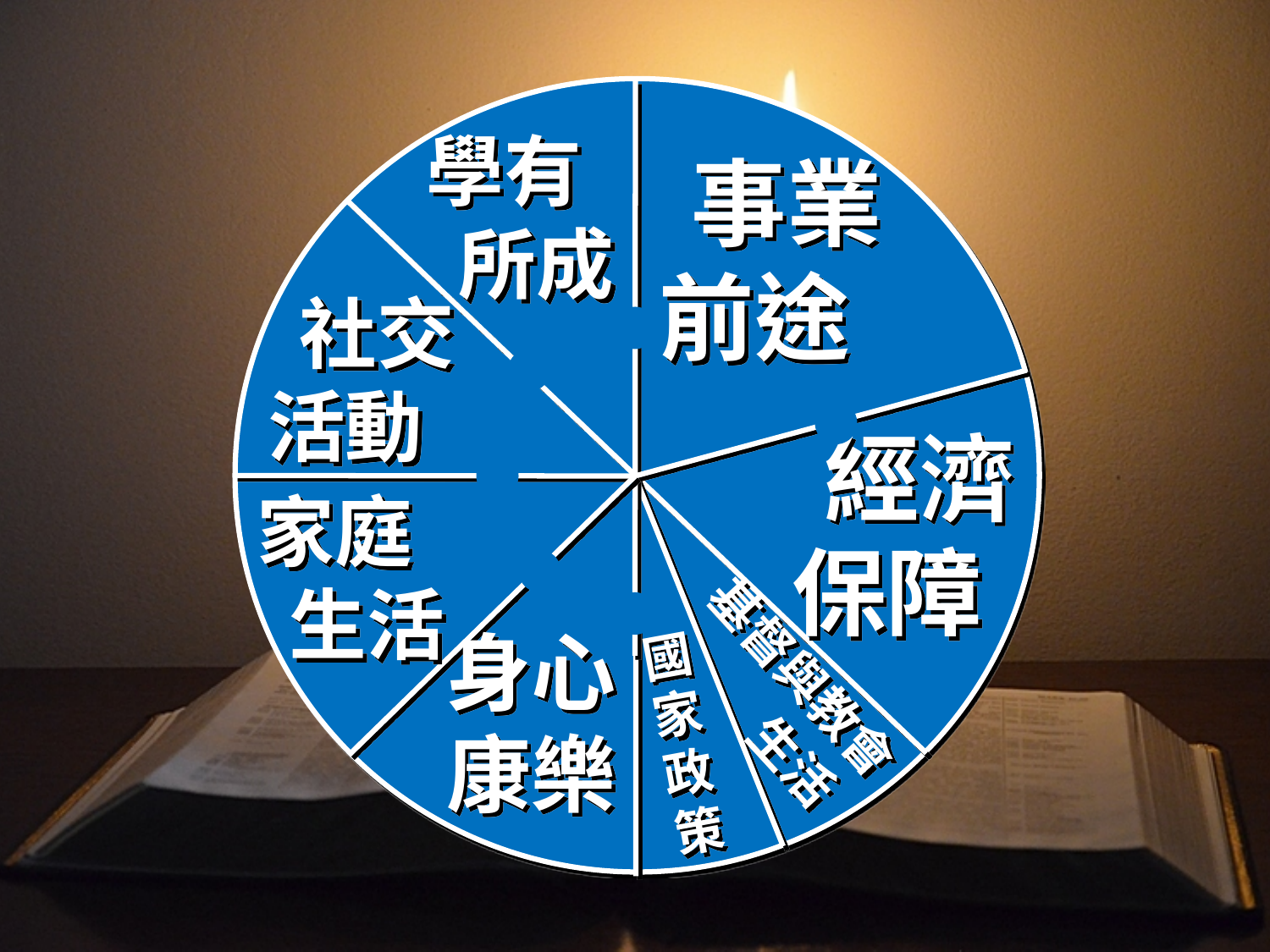

學有
	所成
	事業
前途

	社交
活動

	經濟
保障

家庭
	生活

身心
康樂
國
家
政
策
	基督與教會
		  生活